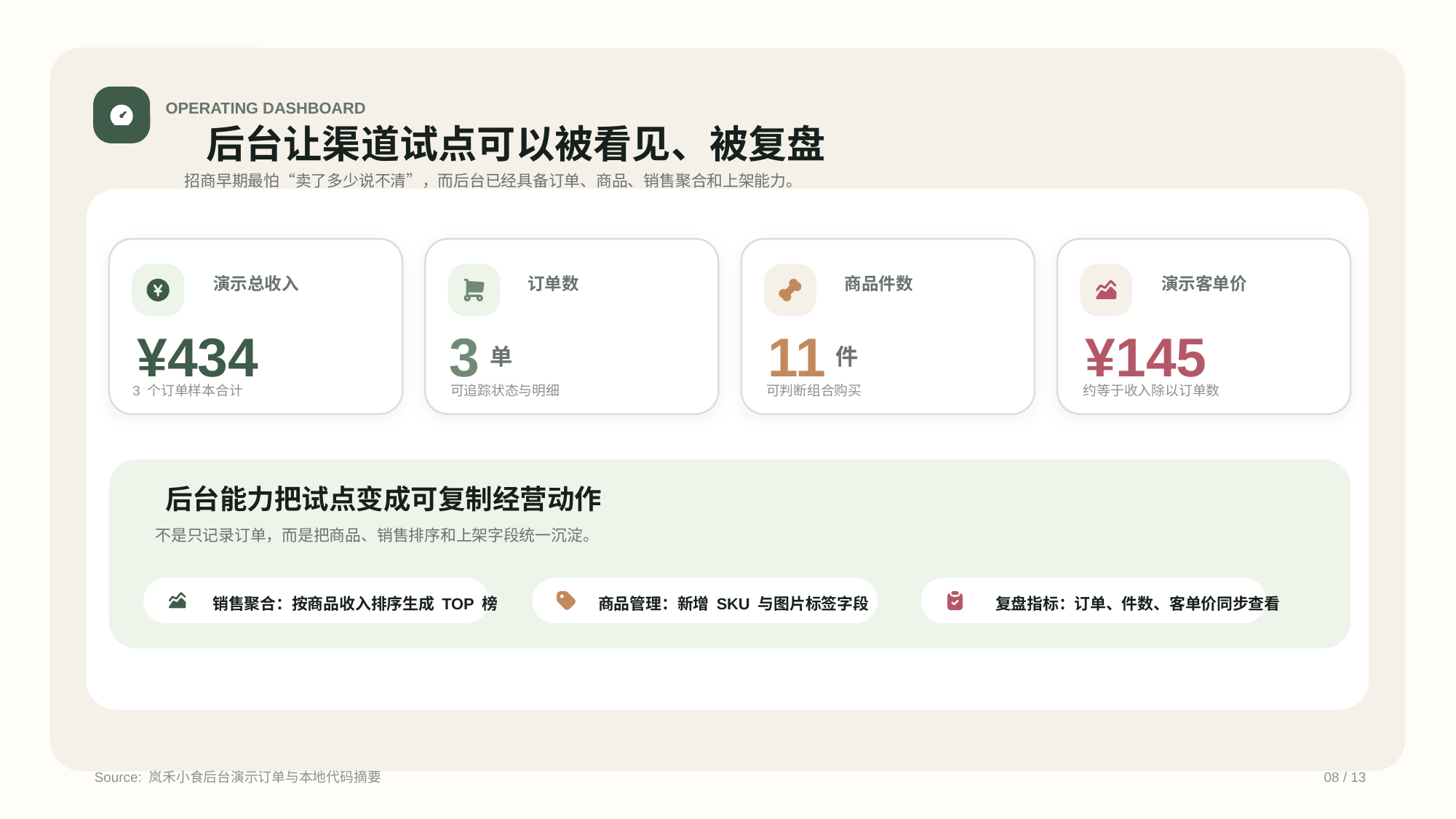

OPERATING DASHBOARD

后台让渠道试点可以被看见、被复盘
招商早期最怕“卖了多少说不清”，而后台已经具备订单、商品、销售聚合和上架能力。

演示总收入

¥434
3 个订单样本合计

订单数

3
单
可追踪状态与明细

商品件数

11
件
可判断组合购买

演示客单价

¥145
约等于收入除以订单数

后台能力把试点变成可复制经营动作
不是只记录订单，而是把商品、销售排序和上架字段统一沉淀。

销售聚合：按商品收入排序生成 TOP 榜
商品管理：新增 SKU 与图片标签字段
复盘指标：订单、件数、客单价同步查看
Source: 岚禾小食后台演示订单与本地代码摘要
08 / 13